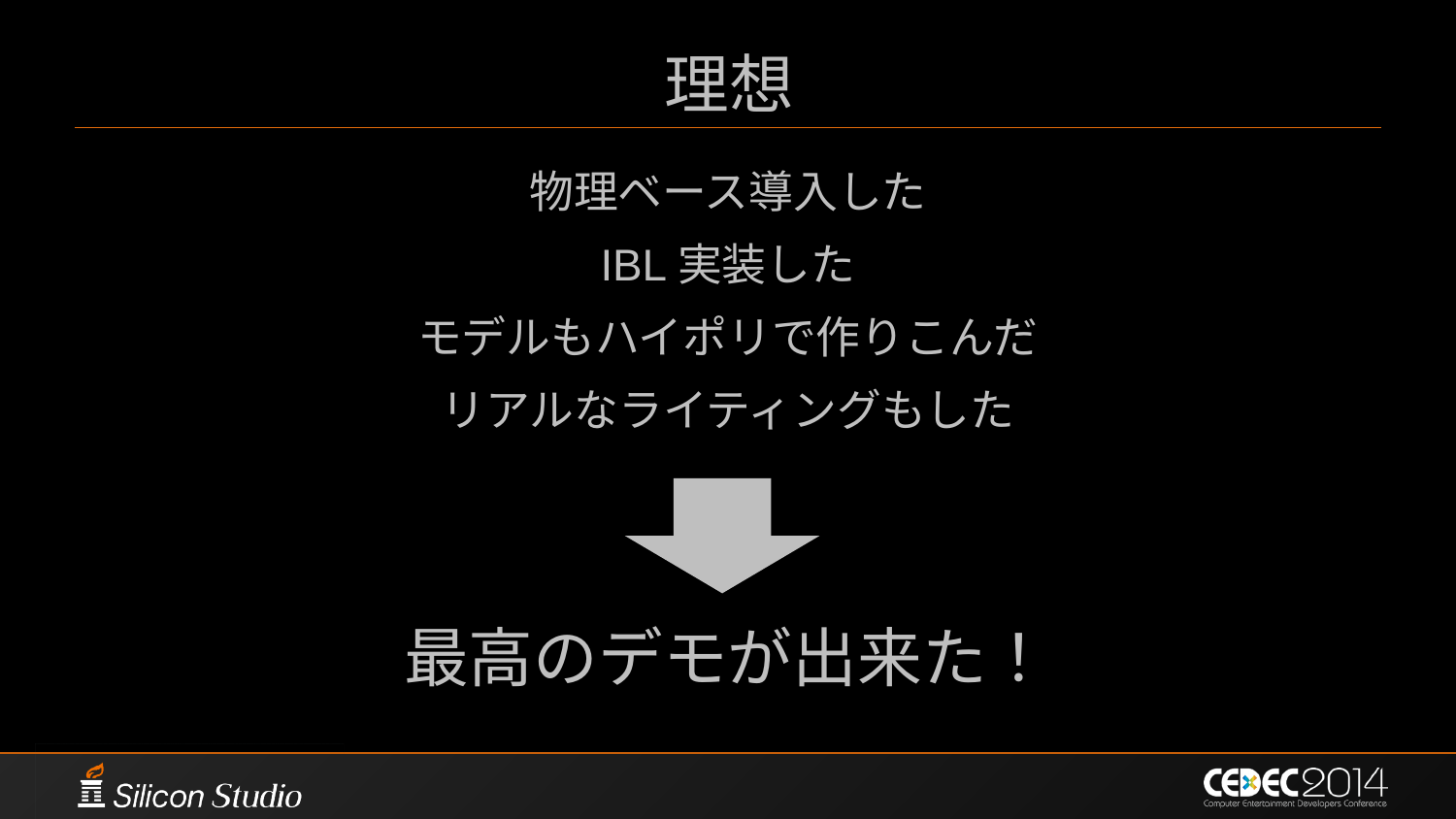

# 理想
物理ベース導入した
IBL実装した
モデルもハイポリで作りこんだ
リアルなライティングもした

最高のデモが出来た！